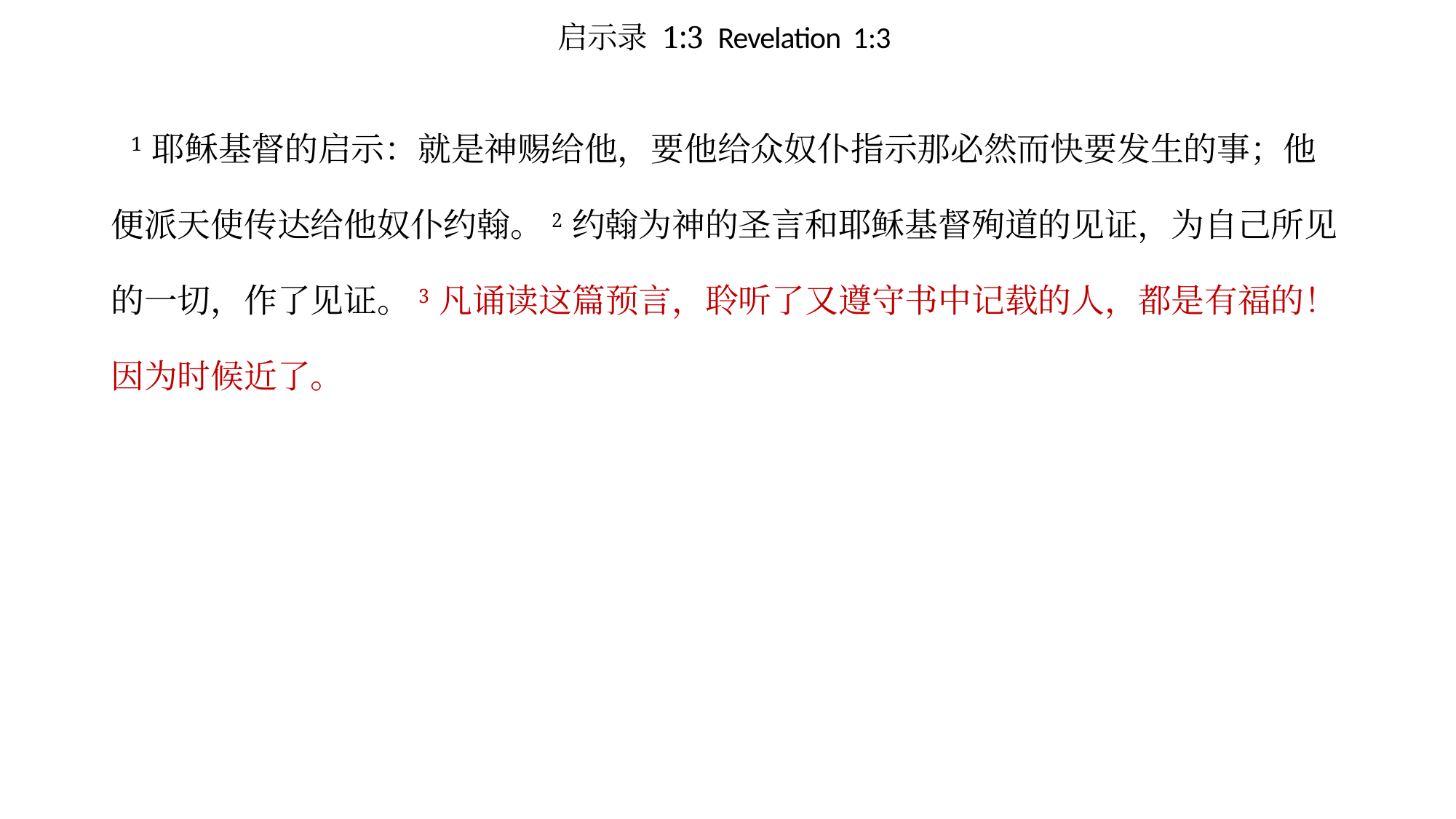

# 启示录 1:3  Revelation  1:3
    1 耶稣基督的启示：就是神赐给他，要他给众奴仆指示那必然而快要发生的事；他便派天使传达给他奴仆约翰。2 约翰为神的圣言和耶稣基督殉道的见证，为自己所见的一切，作了见证。3 凡诵读这篇预言，聆听了又遵守书中记载的人，都是有福的！因为时候近了。